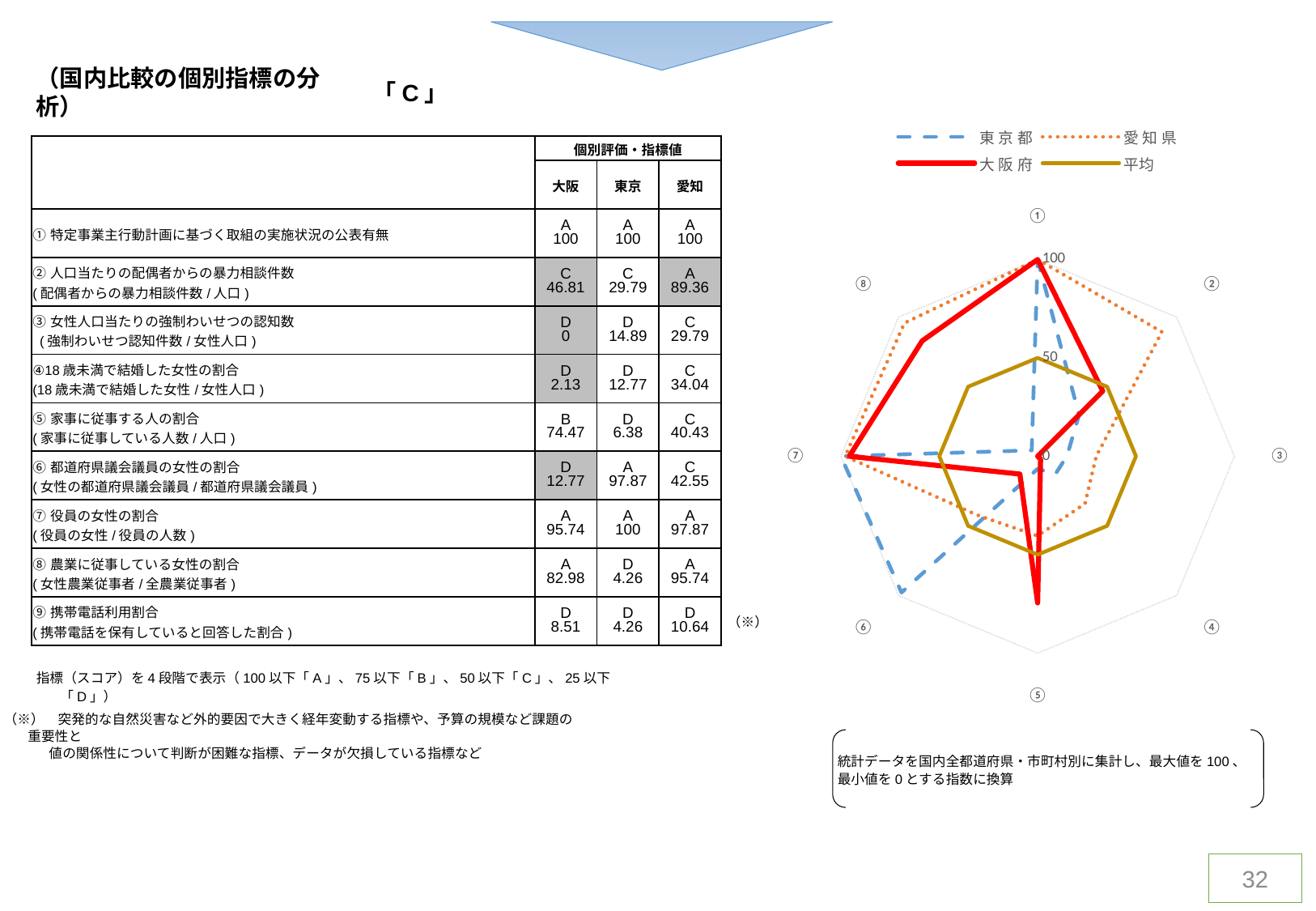

（国内比較の個別指標の分析）
「C」

### Chart

| Category | 東 京 都 | 愛 知 県 | 大 阪 府 | 平均 |
|---|---|---|---|---|
| ① | 100.0 | 100.0 | 100.0 | 50.0 |
| ② | 29.79 | 89.36 | 46.81 | 50.0 |
| ③ | 14.89 | 29.79 | 0.0 | 50.0 |
| ④ | 12.77 | 34.04 | 2.13 | 50.0 |
| ⑤ | 6.38 | 40.43 | 74.47 | 50.0 |
| ⑥ | 97.87 | 42.55 | 12.77 | 50.0 |
| ⑦ | 100.0 | 97.87 | 95.74 | 50.0 |
| ⑧ | 4.26 | 95.74 | 82.98 | 50.0 |
|  | 個別評価・指標値 |  |  |  |
| --- | --- | --- | --- | --- |
|  | 大阪 | 東京 | 愛知 |  |
| ①特定事業主行動計画に基づく取組の実施状況の公表有無 | A 100 | A 100 | A 100 |  |
| ②人口当たりの配偶者からの暴力相談件数 (配偶者からの暴力相談件数/人口) | C 46.81 | C 29.79 | A 89.36 |  |
| ③女性人口当たりの強制わいせつの認知数 (強制わいせつ認知件数/女性人口) | D 0 | D 14.89 | C 29.79 |  |
| ④18歳未満で結婚した女性の割合 (18歳未満で結婚した女性/女性人口) | D 2.13 | D 12.77 | C 34.04 |  |
| ⑤家事に従事する人の割合 (家事に従事している人数/人口) | B 74.47 | D 6.38 | C 40.43 |  |
| ⑥都道府県議会議員の女性の割合 (女性の都道府県議会議員/都道府県議会議員) | D 12.77 | A 97.87 | C 42.55 |  |
| ⑦役員の女性の割合 (役員の女性/役員の人数) | A 95.74 | A 100 | A 97.87 |  |
| ⑧農業に従事している女性の割合 (女性農業従事者/全農業従事者) | A 82.98 | D 4.26 | A 95.74 |  |
| ⑨携帯電話利用割合 (携帯電話を保有していると回答した割合) | D 8.51 | D 4.26 | D 10.64 | （※） |
指標（スコア）を4段階で表示（100以下「A」、75以下「B」、50以下「C」、25以下「D」）
（※）　突発的な自然災害など外的要因で大きく経年変動する指標や、予算の規模など課題の重要性と
　　      値の関係性について判断が困難な指標、データが欠損している指標など

統計データを国内全都道府県・市町村別に集計し、最大値を100、最小値を0とする指数に換算
32